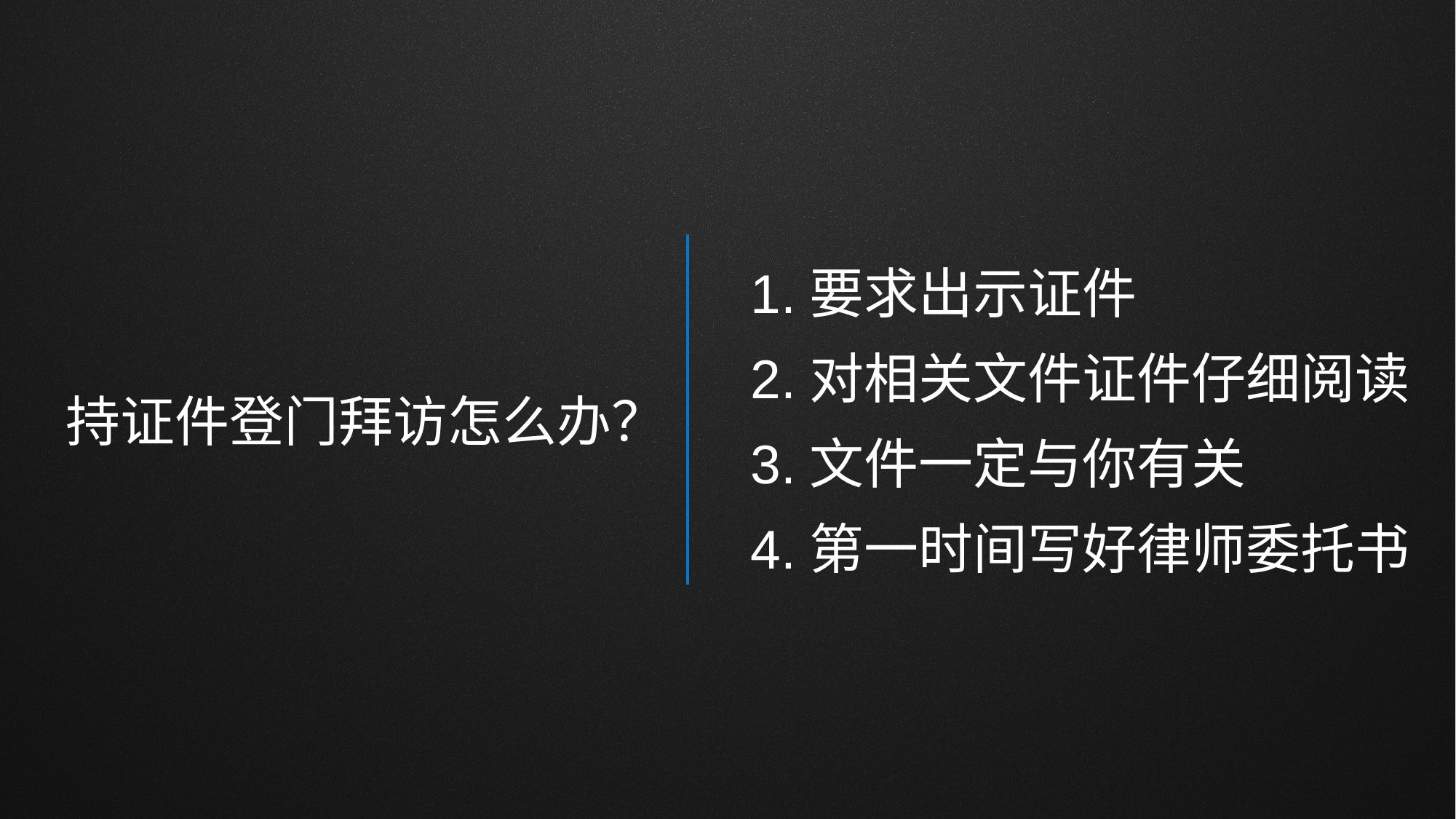

1.要求出示证件
2.对相关文件证件仔细阅读
3.文件一定与你有关
4.第一时间写好律师委托书

 持证件登门拜访怎么办？